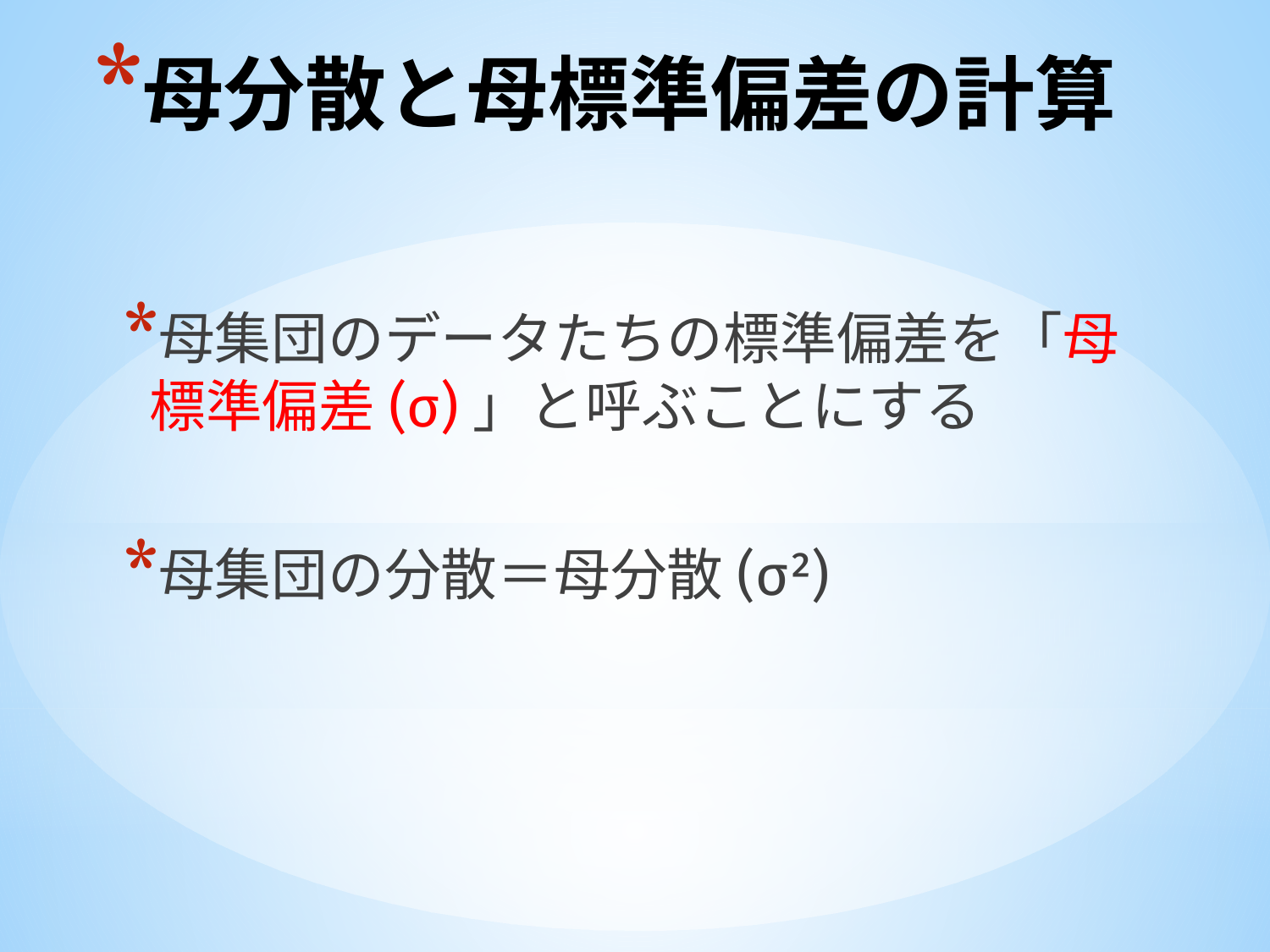

# 母分散と母標準偏差の計算
母集団のデータたちの標準偏差を「母標準偏差(σ)」と呼ぶことにする

母集団の分散＝母分散(σ²)